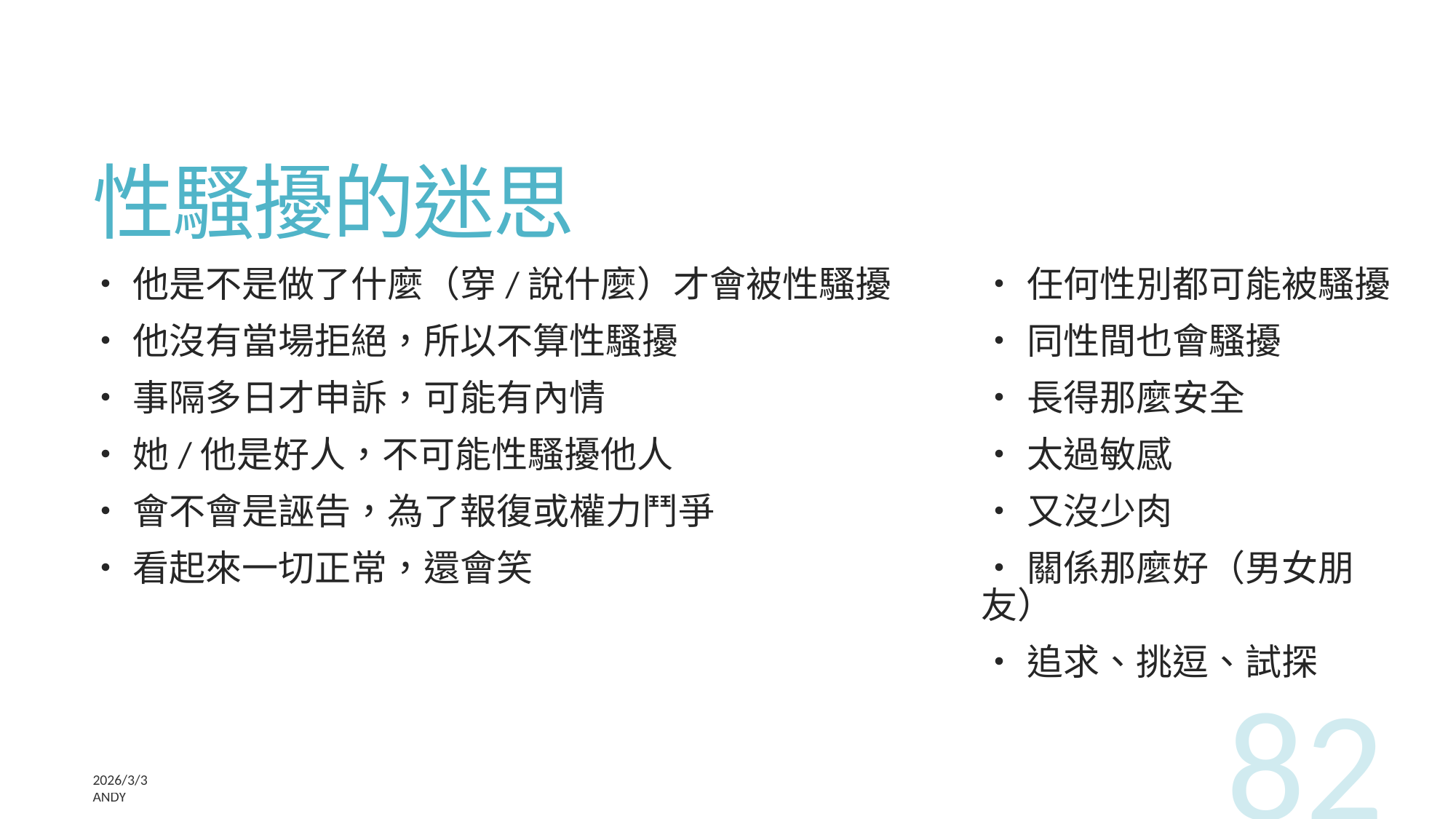

性騷擾的迷思
•他是不是做了什麼（穿/說什麼）才會被性騷擾
•他沒有當場拒絕，所以不算性騷擾
•事隔多日才申訴，可能有內情
•她/他是好人，不可能性騷擾他人
•會不會是誣告，為了報復或權力鬥爭
•看起來一切正常，還會笑
•任何性別都可能被騷擾
•同性間也會騷擾
•長得那麼安全
•太過敏感
•又沒少肉
•關係那麼好（男女朋友）
•追求、挑逗、試探

82
2026/3/3
Andy